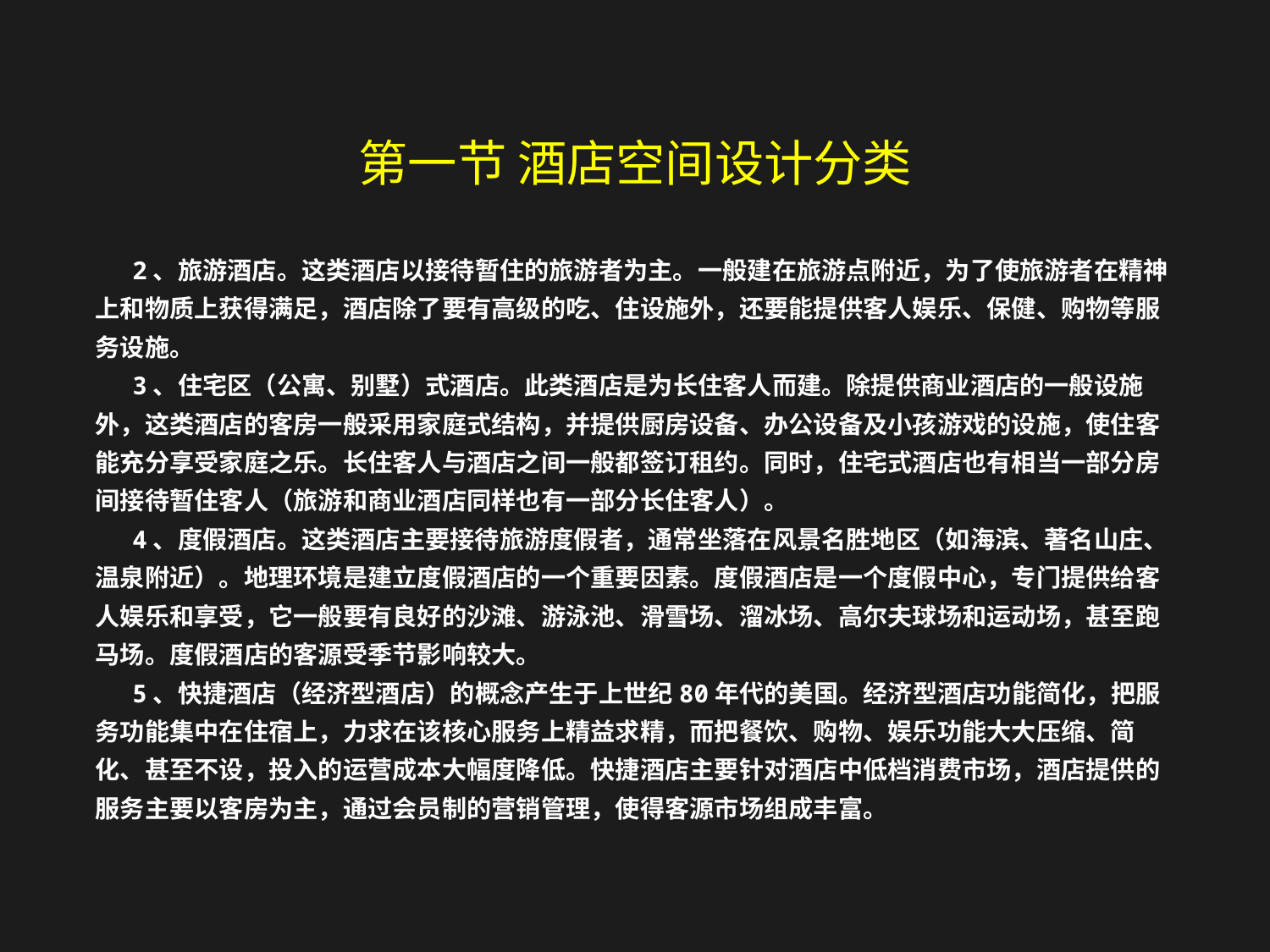

第一节 酒店空间设计分类
2、旅游酒店。这类酒店以接待暂住的旅游者为主。一般建在旅游点附近，为了使旅游者在精神上和物质上获得满足，酒店除了要有高级的吃、住设施外，还要能提供客人娱乐、保健、购物等服务设施。
3、住宅区（公寓、别墅）式酒店。此类酒店是为长住客人而建。除提供商业酒店的一般设施外，这类酒店的客房一般采用家庭式结构，并提供厨房设备、办公设备及小孩游戏的设施，使住客能充分享受家庭之乐。长住客人与酒店之间一般都签订租约。同时，住宅式酒店也有相当一部分房间接待暂住客人（旅游和商业酒店同样也有一部分长住客人）。
4、度假酒店。这类酒店主要接待旅游度假者，通常坐落在风景名胜地区（如海滨、著名山庄、温泉附近）。地理环境是建立度假酒店的一个重要因素。度假酒店是一个度假中心，专门提供给客人娱乐和享受，它一般要有良好的沙滩、游泳池、滑雪场、溜冰场、高尔夫球场和运动场，甚至跑马场。度假酒店的客源受季节影响较大。
5、快捷酒店（经济型酒店）的概念产生于上世纪80年代的美国。经济型酒店功能简化，把服务功能集中在住宿上，力求在该核心服务上精益求精，而把餐饮、购物、娱乐功能大大压缩、简化、甚至不设，投入的运营成本大幅度降低。快捷酒店主要针对酒店中低档消费市场，酒店提供的服务主要以客房为主，通过会员制的营销管理，使得客源市场组成丰富。